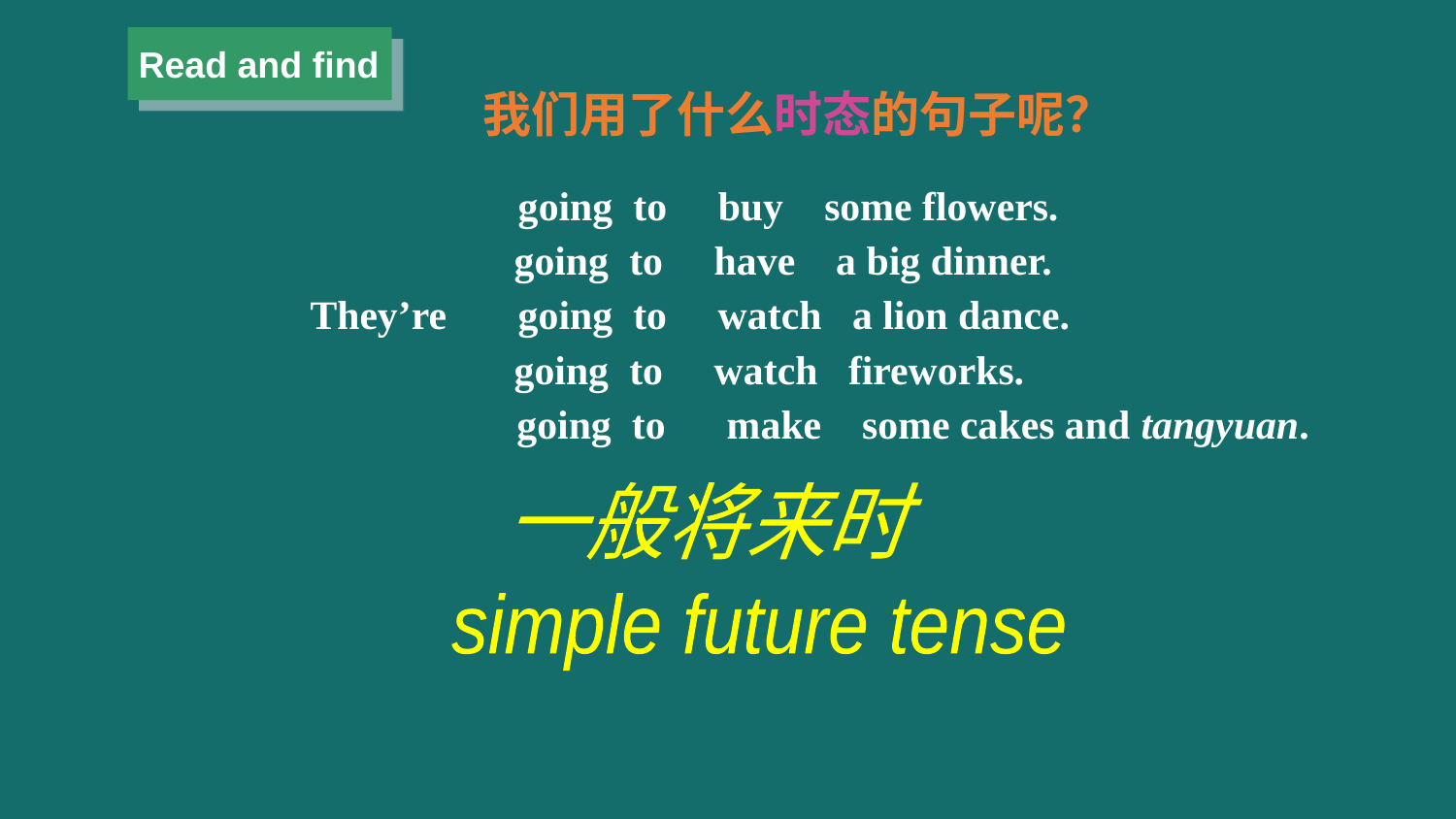

Read and find
我们用了什么时态的句子呢？
                      going  to     buy    some flowers.
                    going  to     have    a big dinner.
They’re       going  to     watch   a lion dance.
                    going  to     watch   fireworks.
                       going  to      make    some cakes and tangyuan.
一般将来时
simple future tense